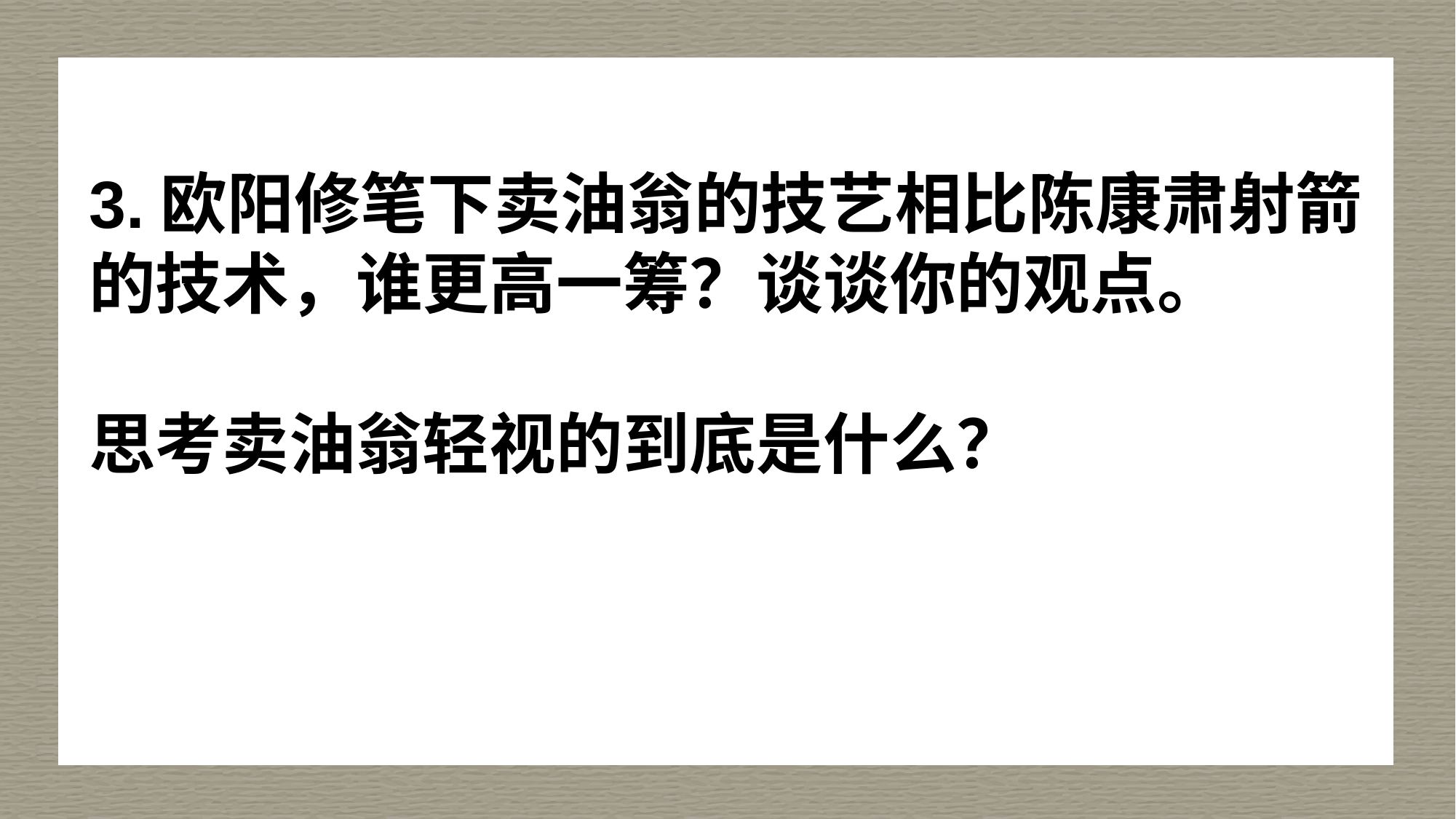

3.欧阳修笔下卖油翁的技艺相比陈康肃射箭的技术，谁更高一筹？谈谈你的观点。

思考卖油翁轻视的到底是什么？